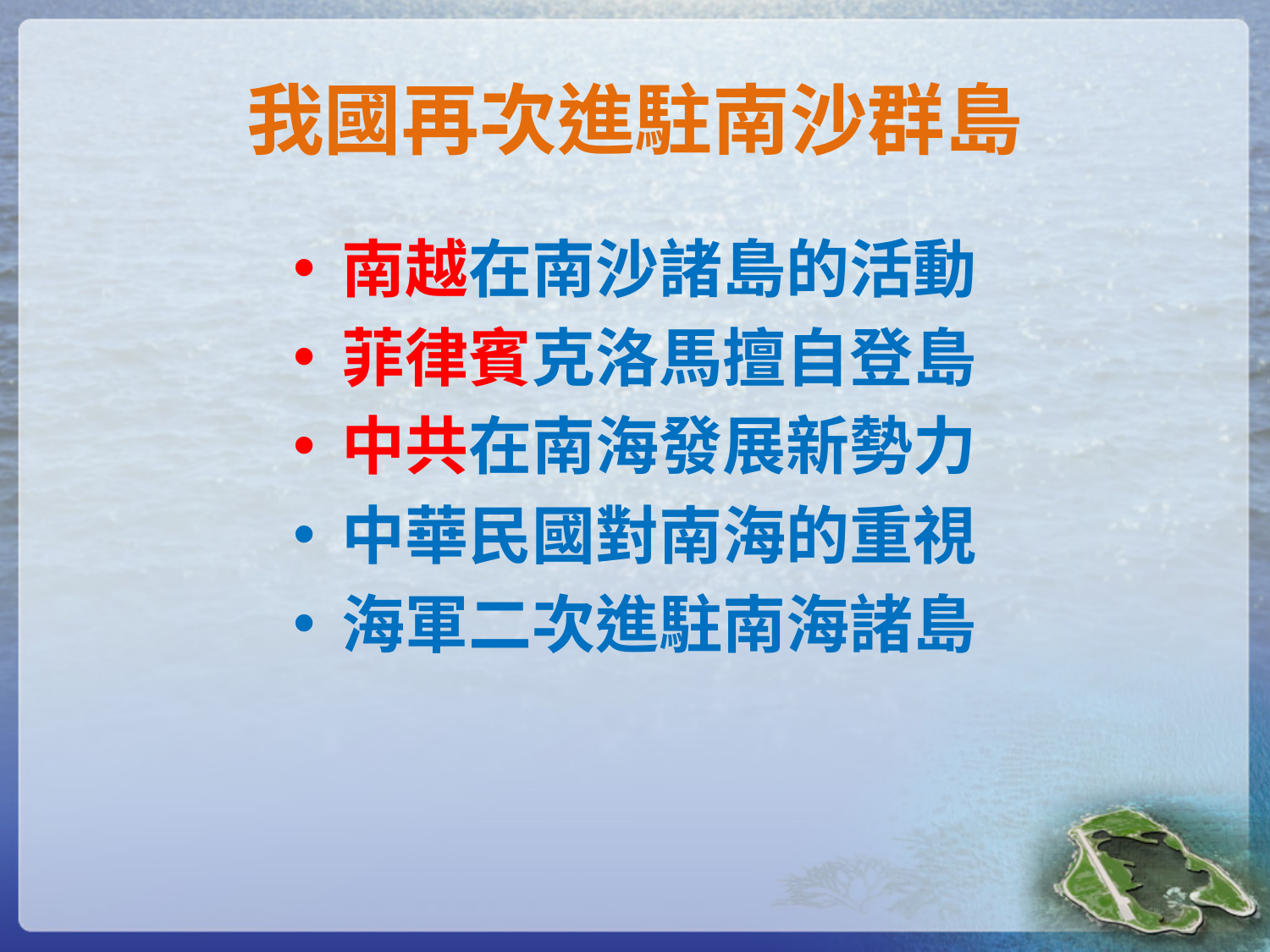

# 我國再次進駐南沙群島
南越在南沙諸島的活動
菲律賓克洛馬擅自登島
中共在南海發展新勢力
中華民國對南海的重視
海軍二次進駐南海諸島